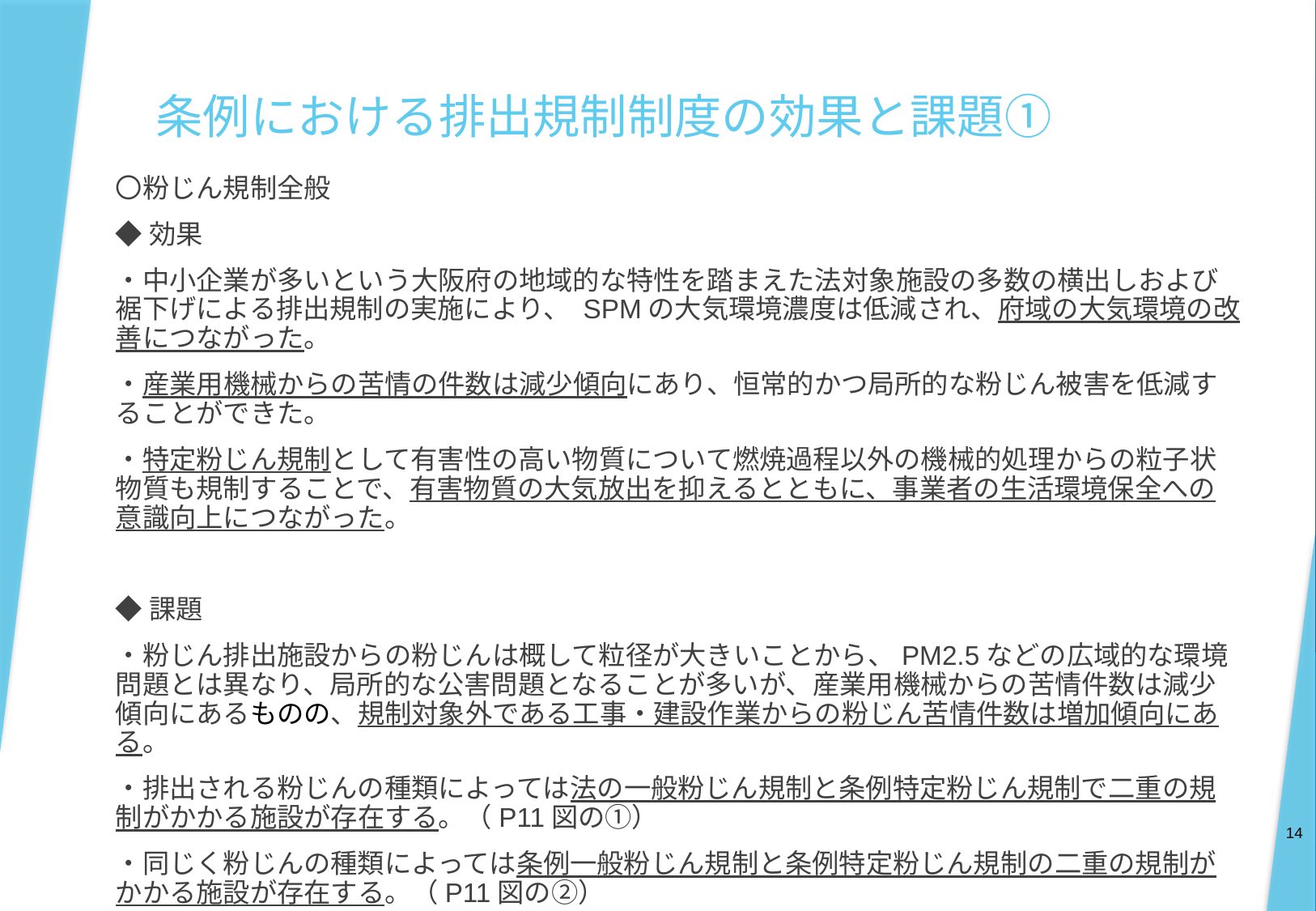

# 条例における排出規制制度の効果と課題①
〇粉じん規制全般
◆効果
・中小企業が多いという大阪府の地域的な特性を踏まえた法対象施設の多数の横出しおよび裾下げによる排出規制の実施により、 SPMの大気環境濃度は低減され、府域の大気環境の改善につながった。
・産業用機械からの苦情の件数は減少傾向にあり、恒常的かつ局所的な粉じん被害を低減することができた。
・特定粉じん規制として有害性の高い物質について燃焼過程以外の機械的処理からの粒子状物質も規制することで、有害物質の大気放出を抑えるとともに、事業者の生活環境保全への意識向上につながった。

◆課題
・粉じん排出施設からの粉じんは概して粒径が大きいことから、PM2.5などの広域的な環境問題とは異なり、局所的な公害問題となることが多いが、産業用機械からの苦情件数は減少傾向にあるものの、規制対象外である工事・建設作業からの粉じん苦情件数は増加傾向にある。
・排出される粉じんの種類によっては法の一般粉じん規制と条例特定粉じん規制で二重の規制がかかる施設が存在する。（P11図の①）
・同じく粉じんの種類によっては条例一般粉じん規制と条例特定粉じん規制の二重の規制がかかる施設が存在する。（P11図の②）

14